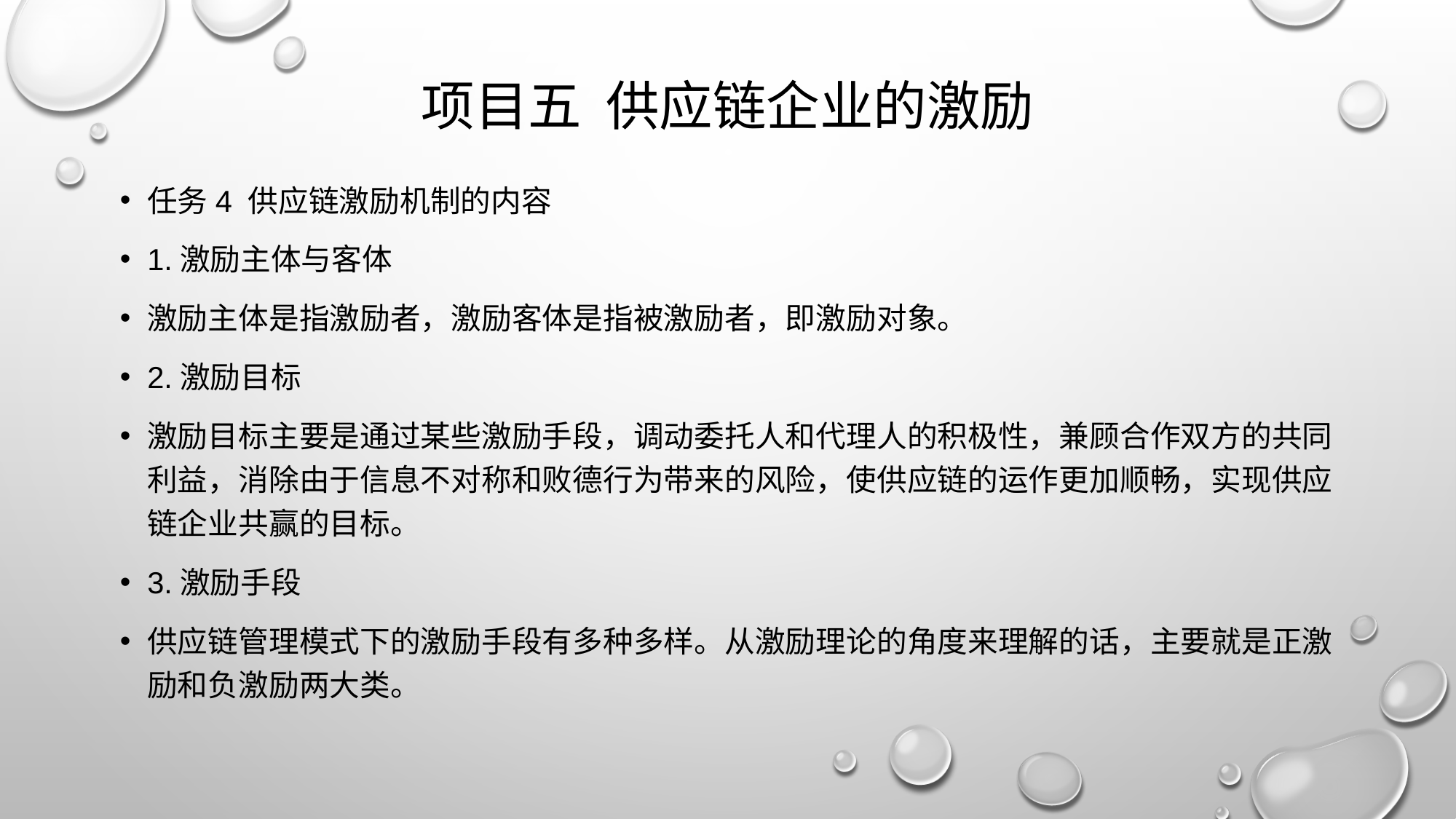

# 项目五  供应链企业的激励
任务4 供应链激励机制的内容
1.激励主体与客体
激励主体是指激励者，激励客体是指被激励者，即激励对象。
2.激励目标
激励目标主要是通过某些激励手段，调动委托人和代理人的积极性，兼顾合作双方的共同利益，消除由于信息不对称和败德行为带来的风险，使供应链的运作更加顺畅，实现供应链企业共赢的目标。
3.激励手段
供应链管理模式下的激励手段有多种多样。从激励理论的角度来理解的话，主要就是正激励和负激励两大类。